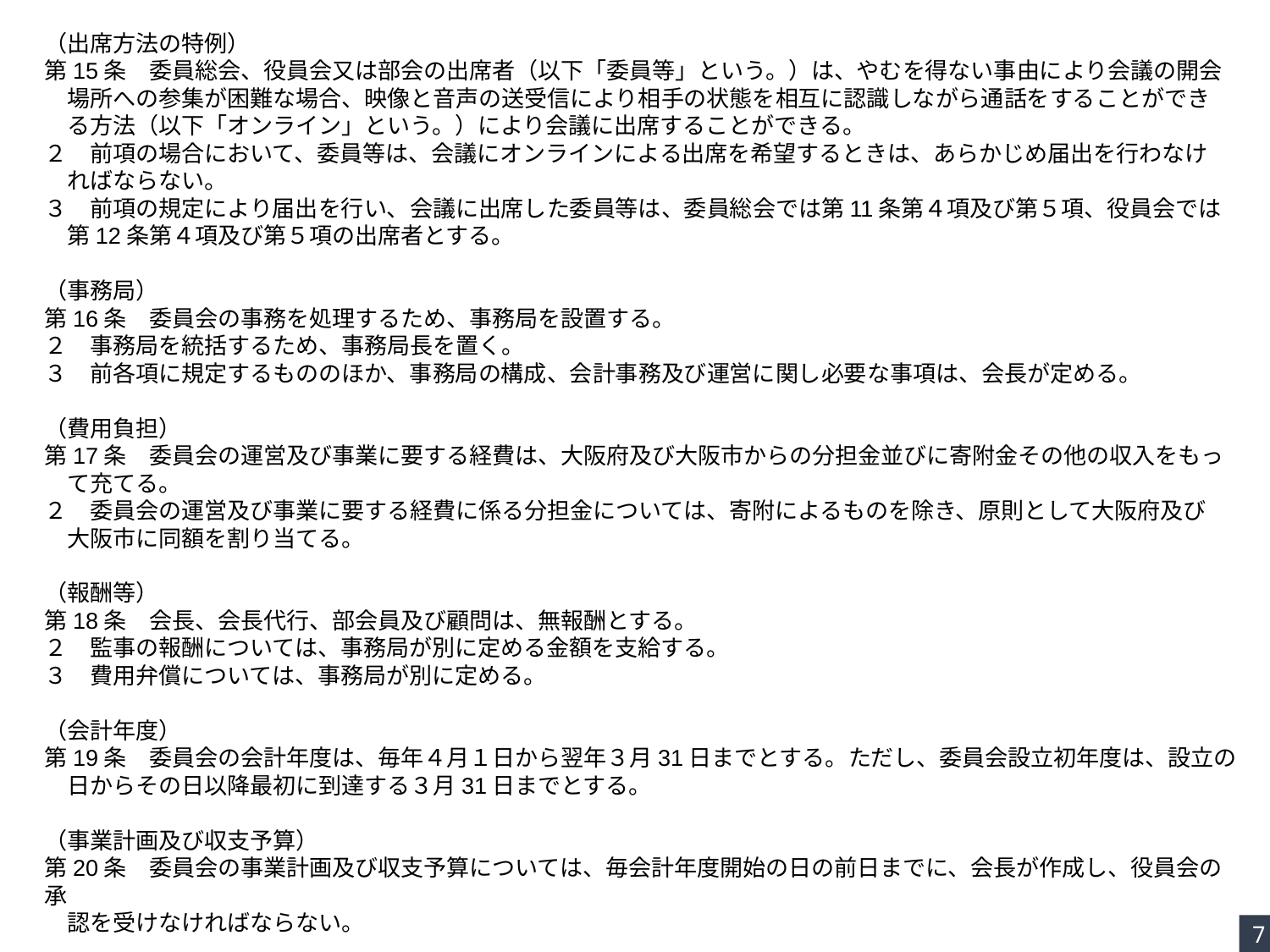

（出席方法の特例）
第15条　委員総会、役員会又は部会の出席者（以下「委員等」という。）は、やむを得ない事由により会議の開会
　場所への参集が困難な場合、映像と音声の送受信により相手の状態を相互に認識しながら通話をすることができ
　る方法（以下「オンライン」という。）により会議に出席することができる。
２　前項の場合において、委員等は、会議にオンラインによる出席を希望するときは、あらかじめ届出を行わなけ
　ればならない。
３　前項の規定により届出を行い、会議に出席した委員等は、委員総会では第11条第４項及び第５項、役員会では
　第12条第４項及び第５項の出席者とする。

（事務局）
第16条　委員会の事務を処理するため、事務局を設置する。
２　事務局を統括するため、事務局長を置く。
３　前各項に規定するもののほか、事務局の構成、会計事務及び運営に関し必要な事項は、会長が定める。

（費用負担）
第17条　委員会の運営及び事業に要する経費は、大阪府及び大阪市からの分担金並びに寄附金その他の収入をもっ
　て充てる。
２　委員会の運営及び事業に要する経費に係る分担金については、寄附によるものを除き、原則として大阪府及び
　大阪市に同額を割り当てる。

（報酬等）
第18条　会長、会長代行、部会員及び顧問は、無報酬とする。
２　監事の報酬については、事務局が別に定める金額を支給する。
３　費用弁償については、事務局が別に定める。

（会計年度）
第19条　委員会の会計年度は、毎年４月１日から翌年３月31日までとする。ただし、委員会設立初年度は、設立の
　日からその日以降最初に到達する３月31日までとする。

（事業計画及び収支予算）
第20条　委員会の事業計画及び収支予算については、毎会計年度開始の日の前日までに、会長が作成し、役員会の承
　認を受けなければならない。

7